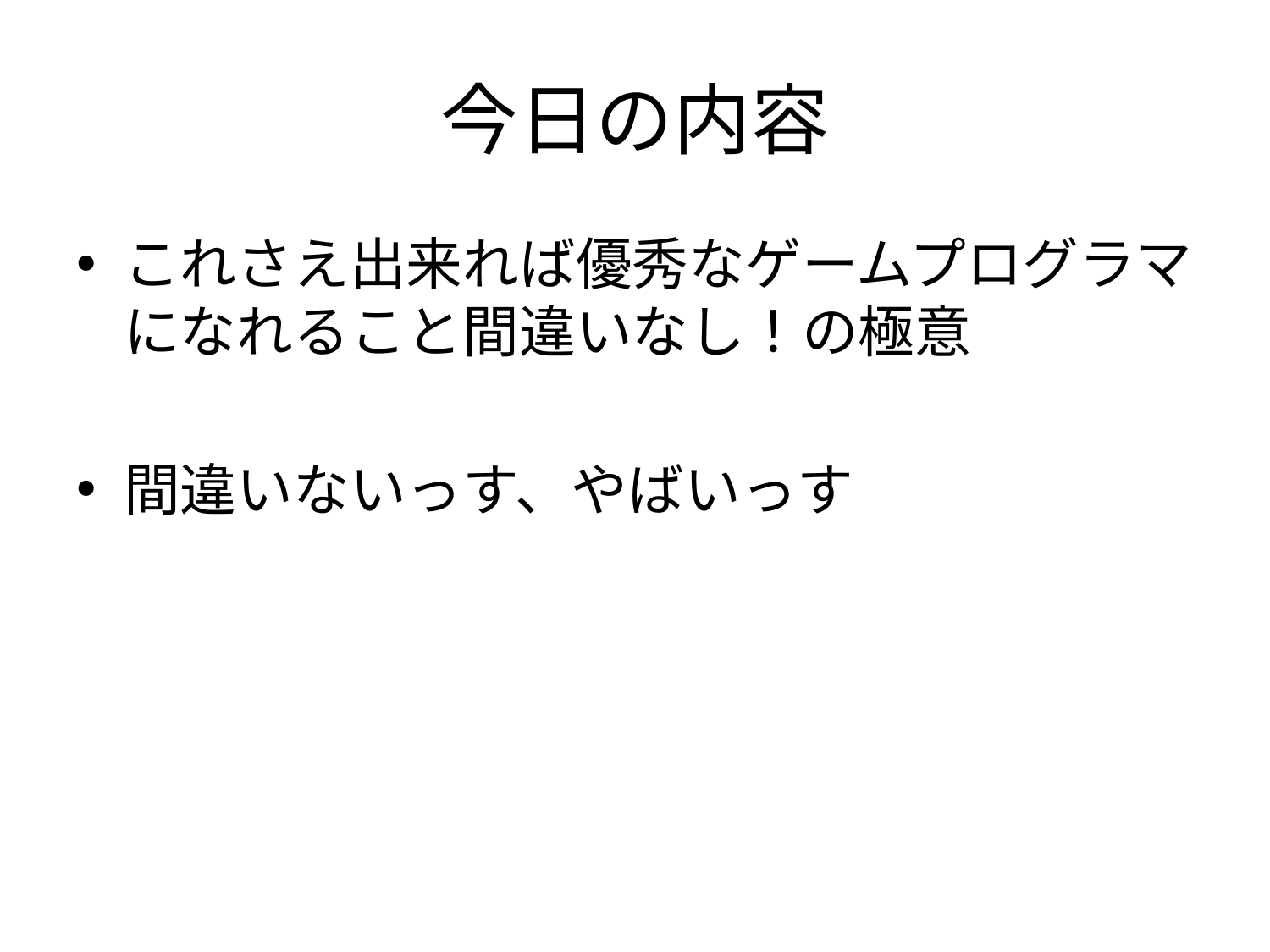

# 今日の内容
これさえ出来れば優秀なゲームプログラマになれること間違いなし！の極意

間違いないっす、やばいっす